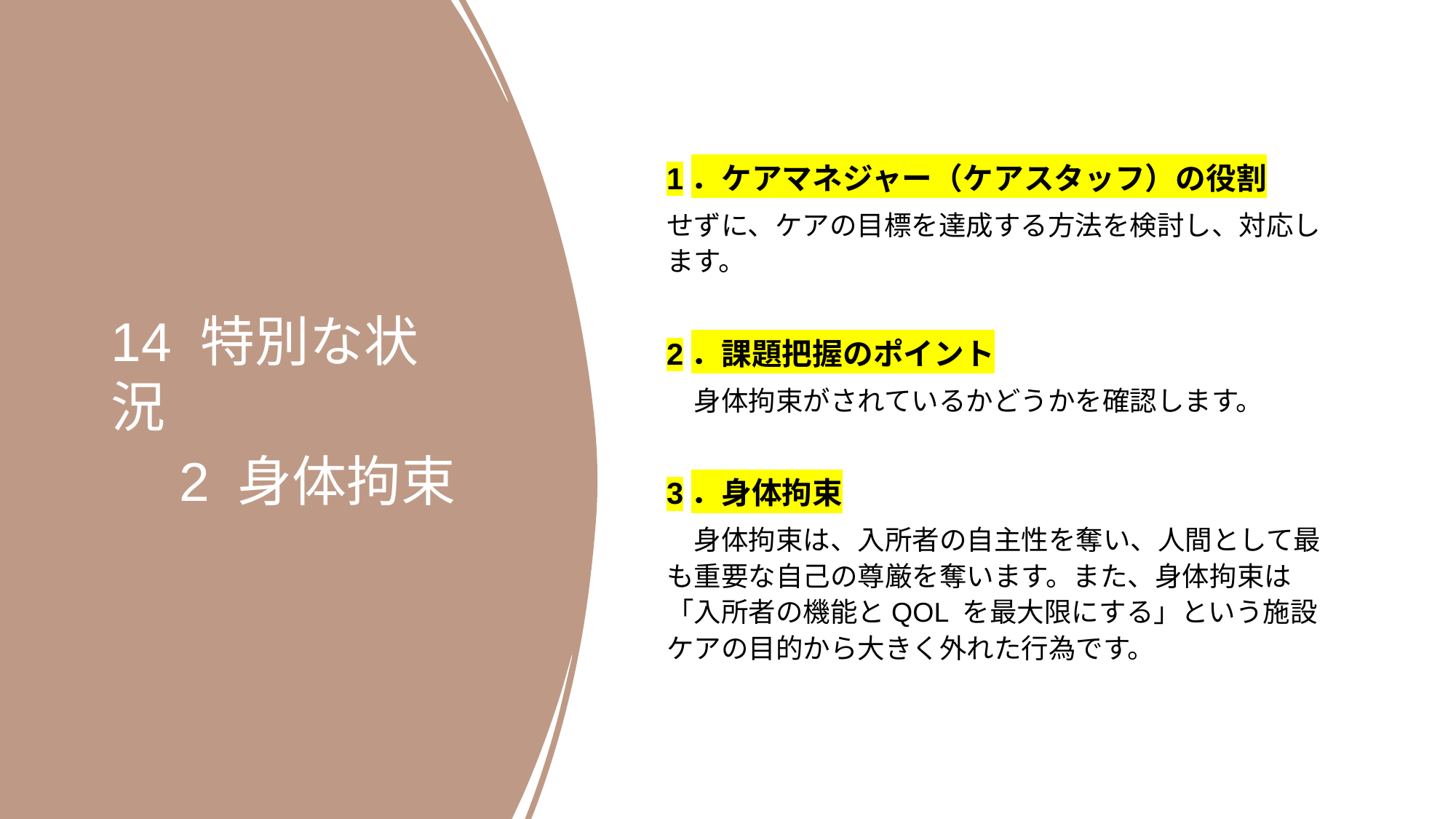

14 特別な状況
　2 身体拘束
1．ケアマネジャー（ケアスタッフ）の役割
せずに、ケアの目標を達成する方法を検討し、対応します。

2．課題把握のポイント
　身体拘束がされているかどうかを確認します。

3．身体拘束
　身体拘束は、入所者の自主性を奪い、人間として最も重要な自己の尊厳を奪います。また、身体拘束は「入所者の機能とQOL を最大限にする」という施設ケアの目的から大きく外れた行為です。